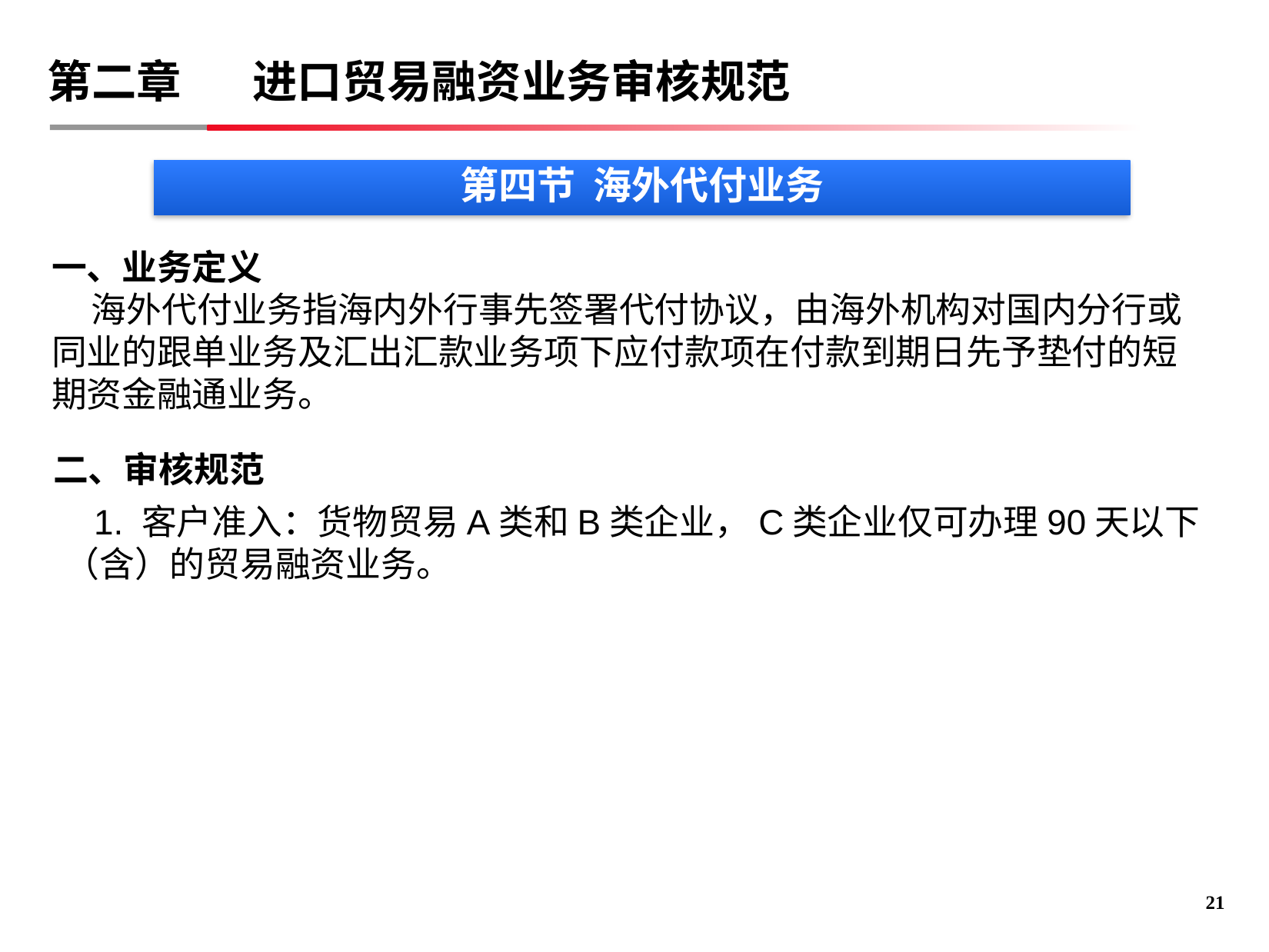

# 第二章       进口贸易融资业务审核规范
第四节  海外代付业务
一、业务定义
    海外代付业务指海内外行事先签署代付协议，由海外机构对国内分行或同业的跟单业务及汇出汇款业务项下应付款项在付款到期日先予垫付的短期资金融通业务。
二、审核规范
   1. 客户准入：货物贸易A类和B类企业，C类企业仅可办理90天以下（含）的贸易融资业务。

21